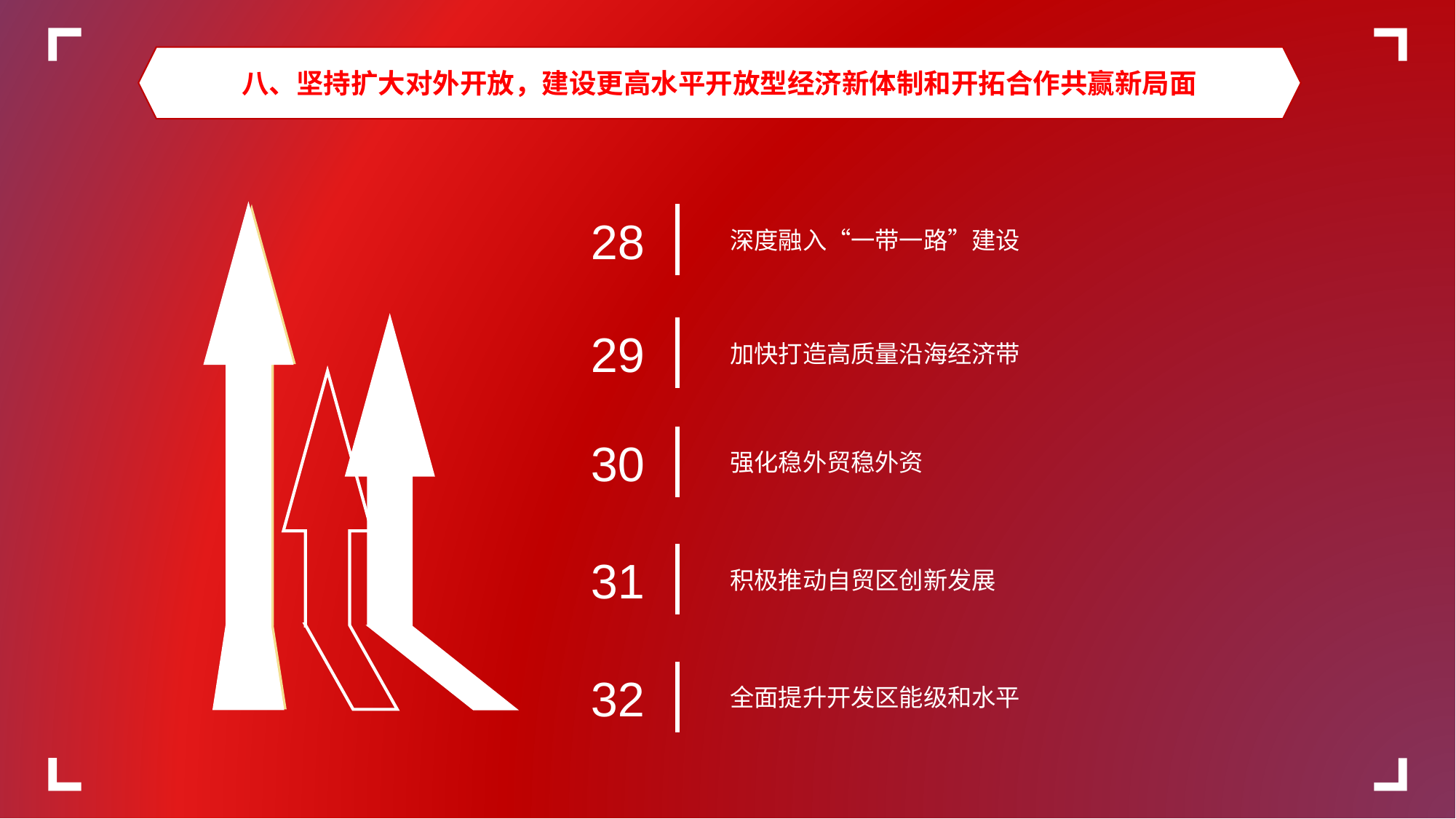

八、坚持扩大对外开放，建设更高水平开放型经济新体制和开拓合作共赢新局面

28
深度融入“一带一路”建设
29
加快打造高质量沿海经济带
30
强化稳外贸稳外资
31
积极推动自贸区创新发展
32
全面提升开发区能级和水平